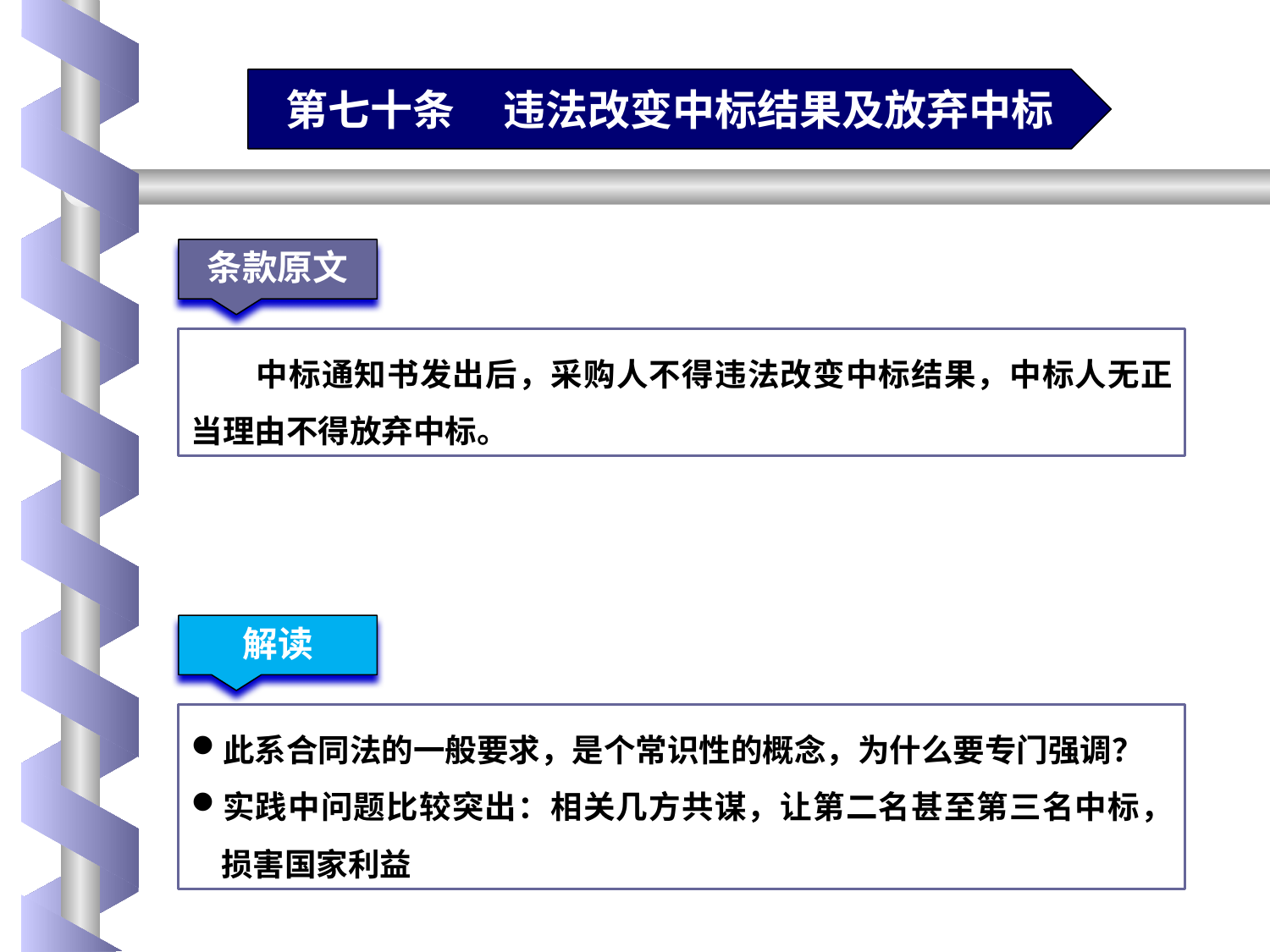

第七十条     违法改变中标结果及放弃中标
条款原文
中标通知书发出后，采购人不得违法改变中标结果，中标人无正当理由不得放弃中标。
解读
此系合同法的一般要求，是个常识性的概念，为什么要专门强调？
实践中问题比较突出：相关几方共谋，让第二名甚至第三名中标，损害国家利益